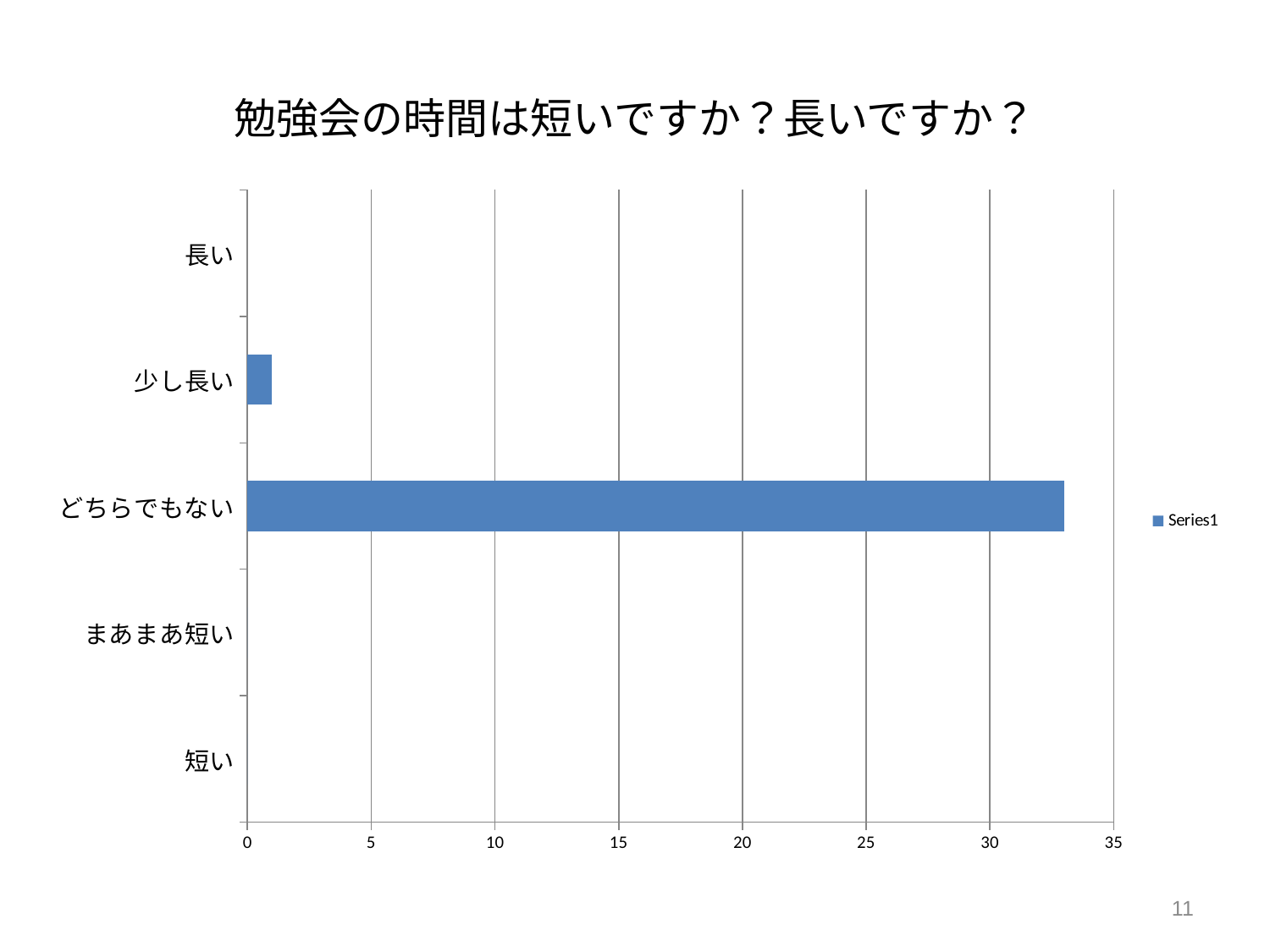

# 勉強会の時間は短いですか？長いですか？

### Chart

| Category |  |
|---|---|
| 短い | 0.0 |
| まあまあ短い | 0.0 |
| どちらでもない | 33.0 |
| 少し長い | 1.0 |
| 長い | None |
11